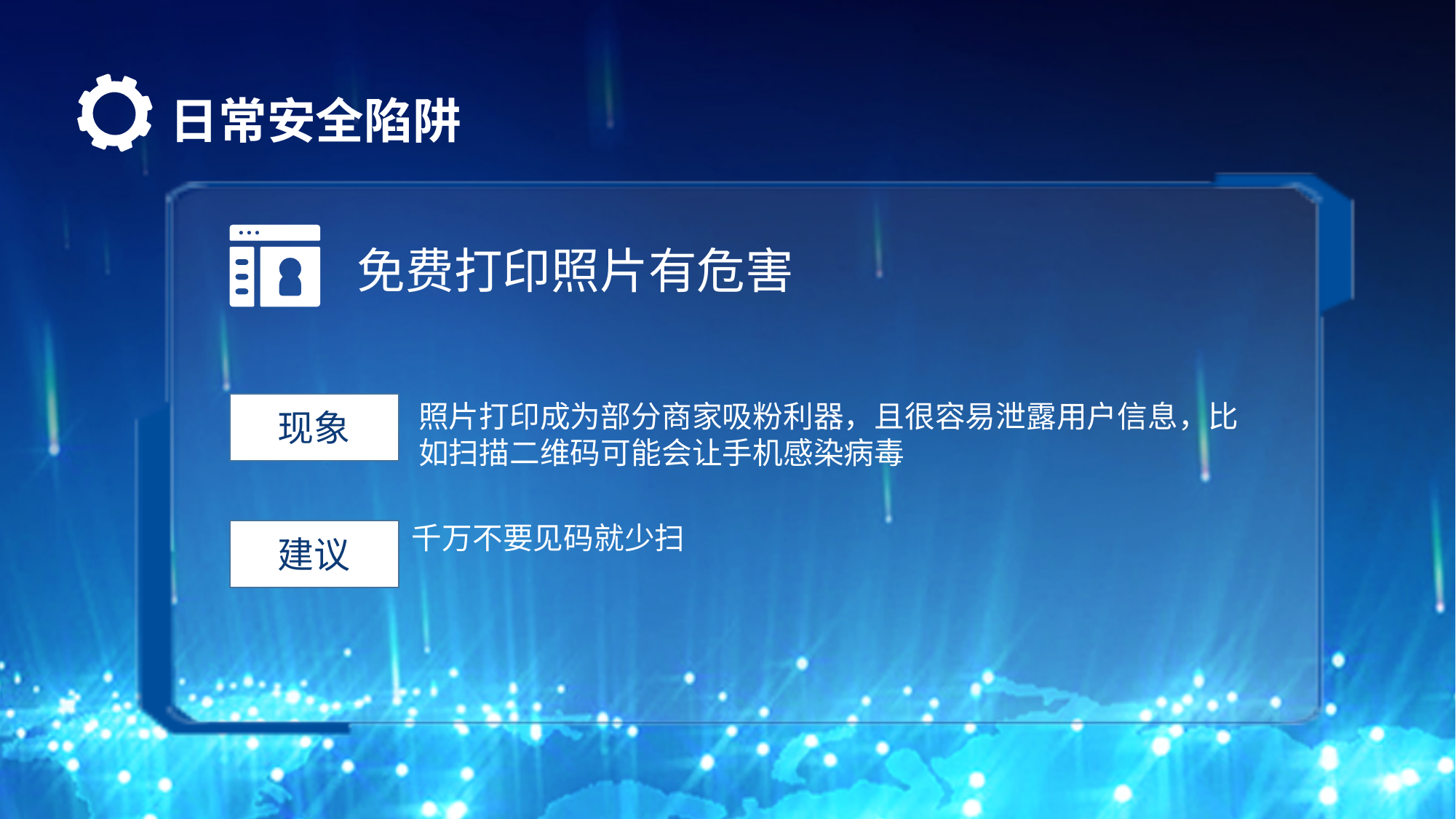

# 日常安全陷阱

免费打印照片有危害
照片打印成为部分商家吸粉利器，且很容易泄露用户信息，比如扫描二维码可能会让手机感染病毒
现象
千万不要见码就少扫
建议